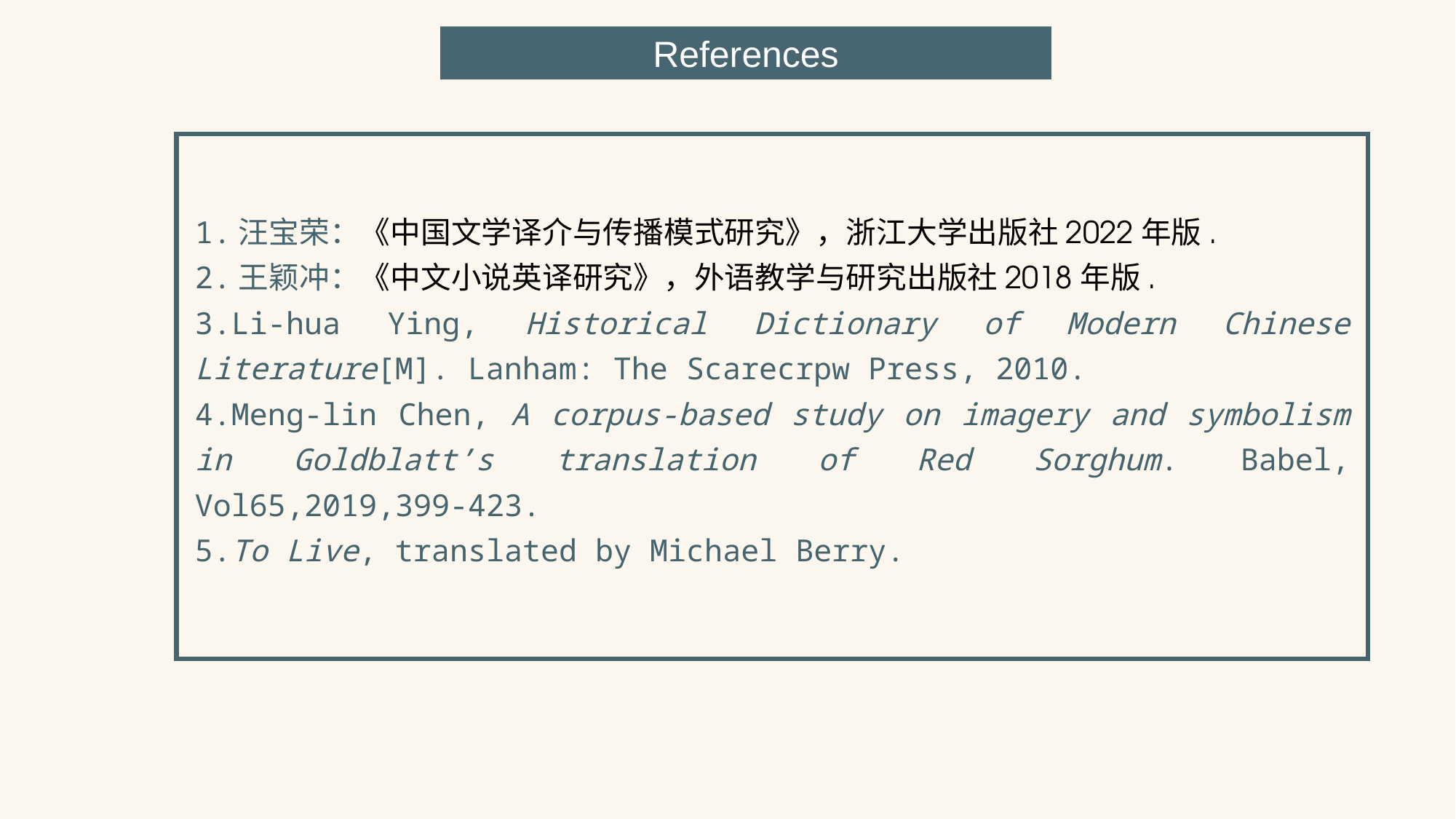

References

1.汪宝荣：《中国文学译介与传播模式研究》，浙江大学出版社2022年版.
2.王颖冲：《中文小说英译研究》，外语教学与研究出版社2018年版.
3.Li-hua Ying, Historical Dictionary of Modern Chinese Literature[M]. Lanham: The Scarecrpw Press, 2010.
4.Meng-lin Chen, A corpus-based study on imagery and symbolism in Goldblatt’s translation of Red Sorghum. Babel, Vol65,2019,399-423.
5.To Live, translated by Michael Berry.